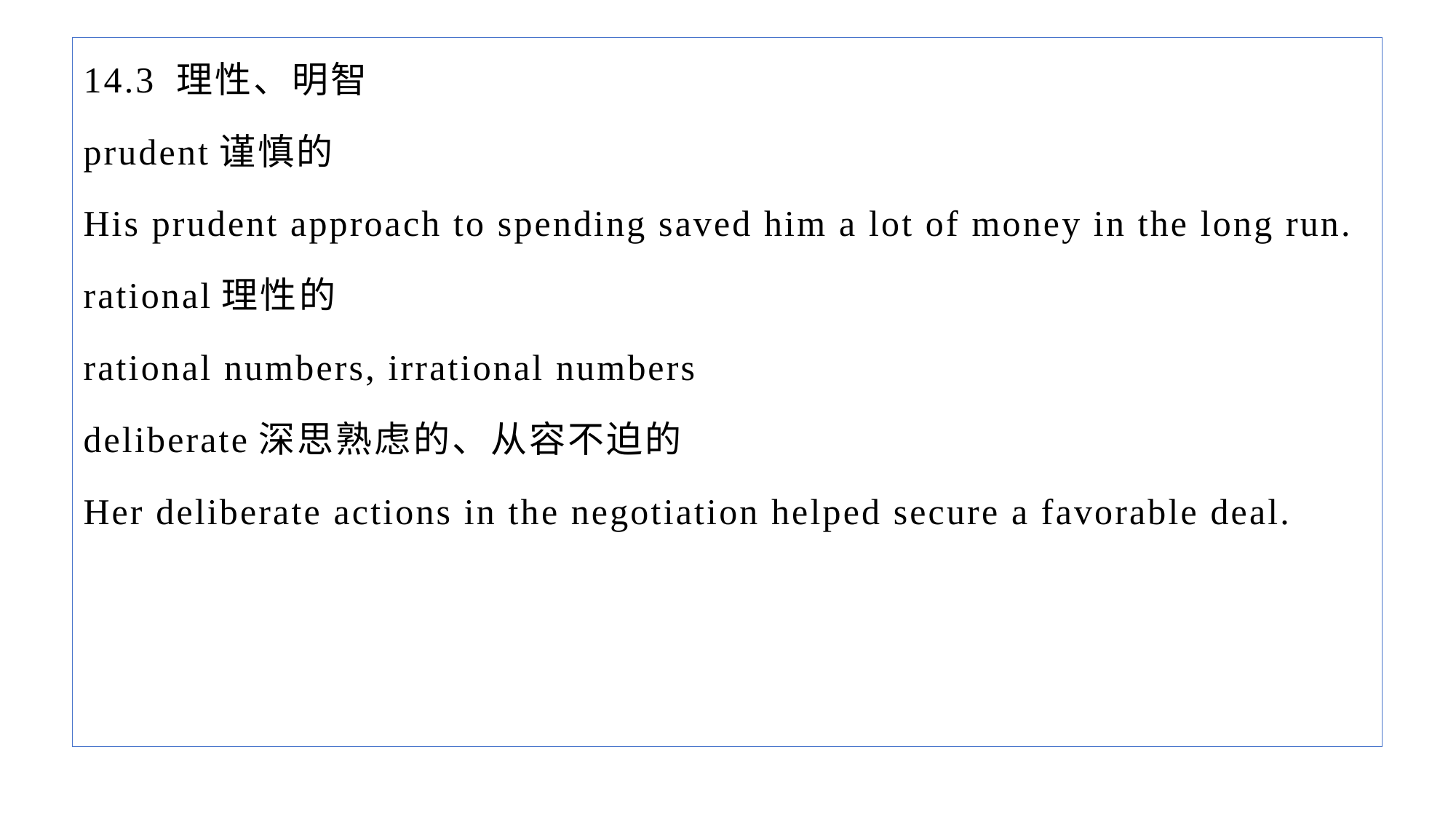

14.3 理性、明智
prudent谨慎的
His prudent approach to spending saved him a lot of money in the long run.
rational理性的
rational numbers, irrational numbers
deliberate深思熟虑的、从容不迫的
Her deliberate actions in the negotiation helped secure a favorable deal.